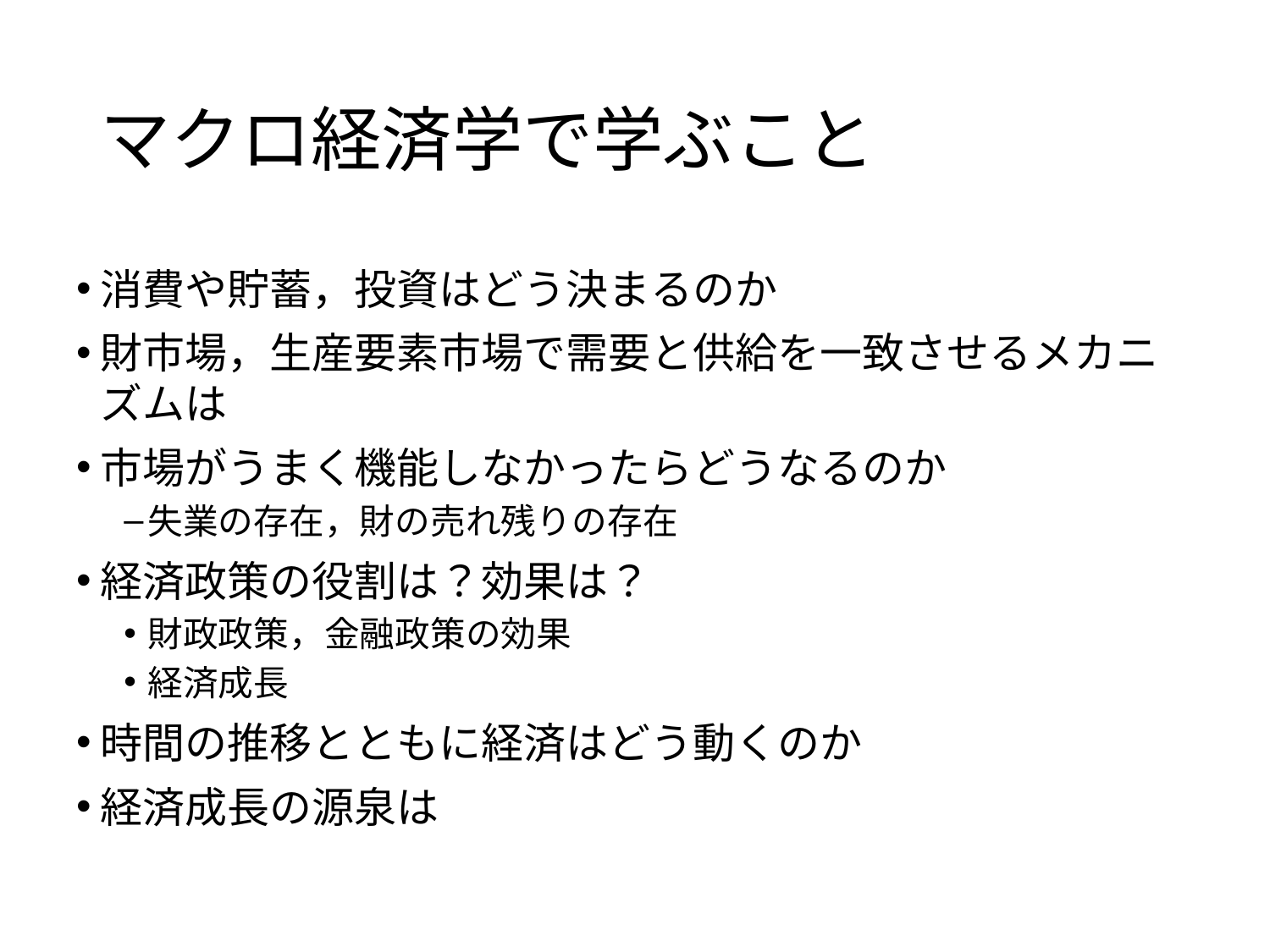

# マクロ経済学で学ぶこと
消費や貯蓄，投資はどう決まるのか
財市場，生産要素市場で需要と供給を一致させるメカニズムは
市場がうまく機能しなかったらどうなるのか
失業の存在，財の売れ残りの存在
経済政策の役割は？効果は？
財政政策，金融政策の効果
経済成長
時間の推移とともに経済はどう動くのか
経済成長の源泉は